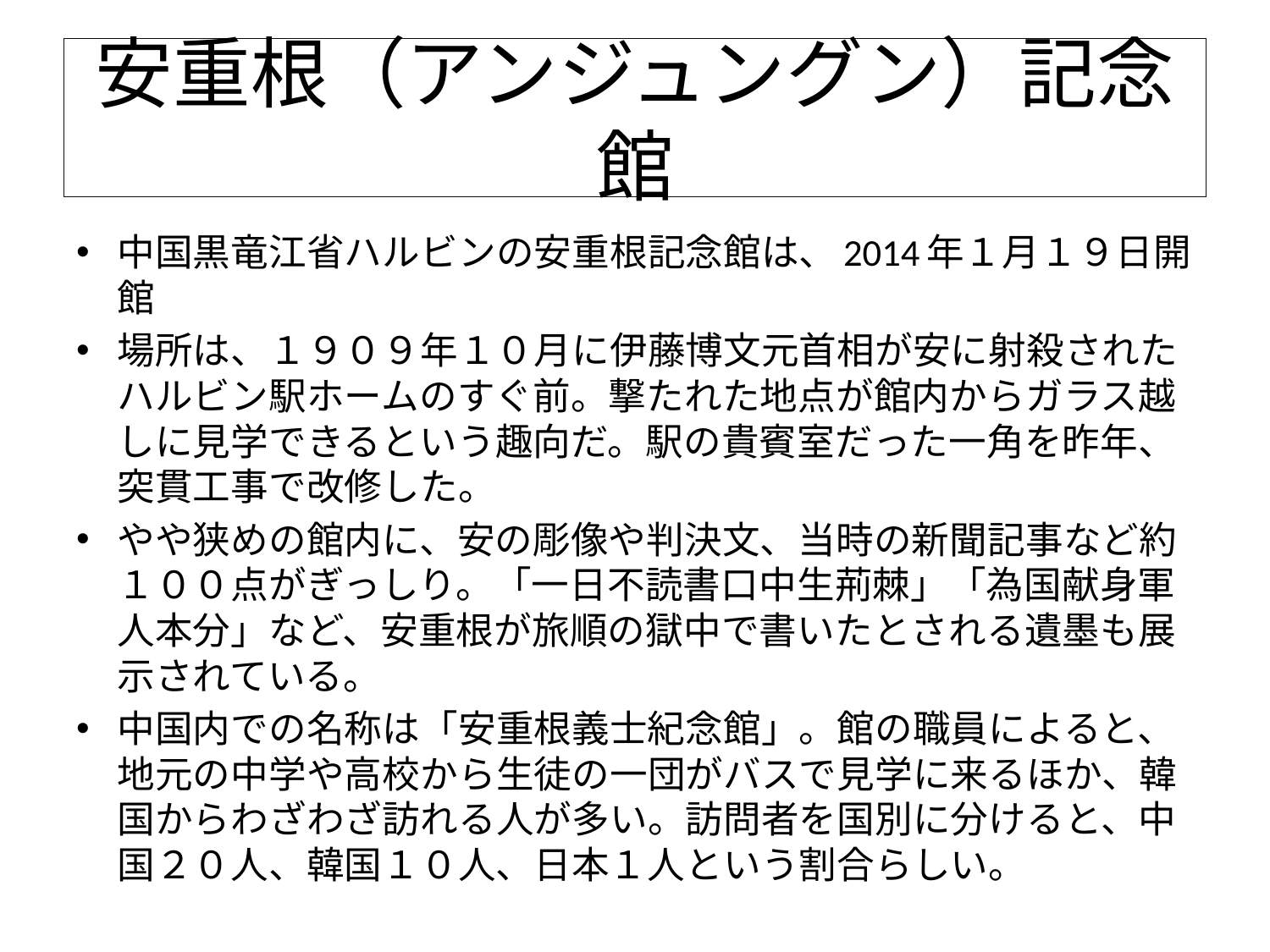

# 安重根（アンジュングン）記念館
中国黒竜江省ハルビンの安重根記念館は、2014年１月１９日開館
場所は、１９０９年１０月に伊藤博文元首相が安に射殺されたハルビン駅ホームのすぐ前。撃たれた地点が館内からガラス越しに見学できるという趣向だ。駅の貴賓室だった一角を昨年、突貫工事で改修した。
やや狭めの館内に、安の彫像や判決文、当時の新聞記事など約１００点がぎっしり。「一日不読書口中生荊棘」「為国献身軍人本分」など、安重根が旅順の獄中で書いたとされる遺墨も展示されている。
中国内での名称は「安重根義士紀念館」。館の職員によると、地元の中学や高校から生徒の一団がバスで見学に来るほか、韓国からわざわざ訪れる人が多い。訪問者を国別に分けると、中国２０人、韓国１０人、日本１人という割合らしい。